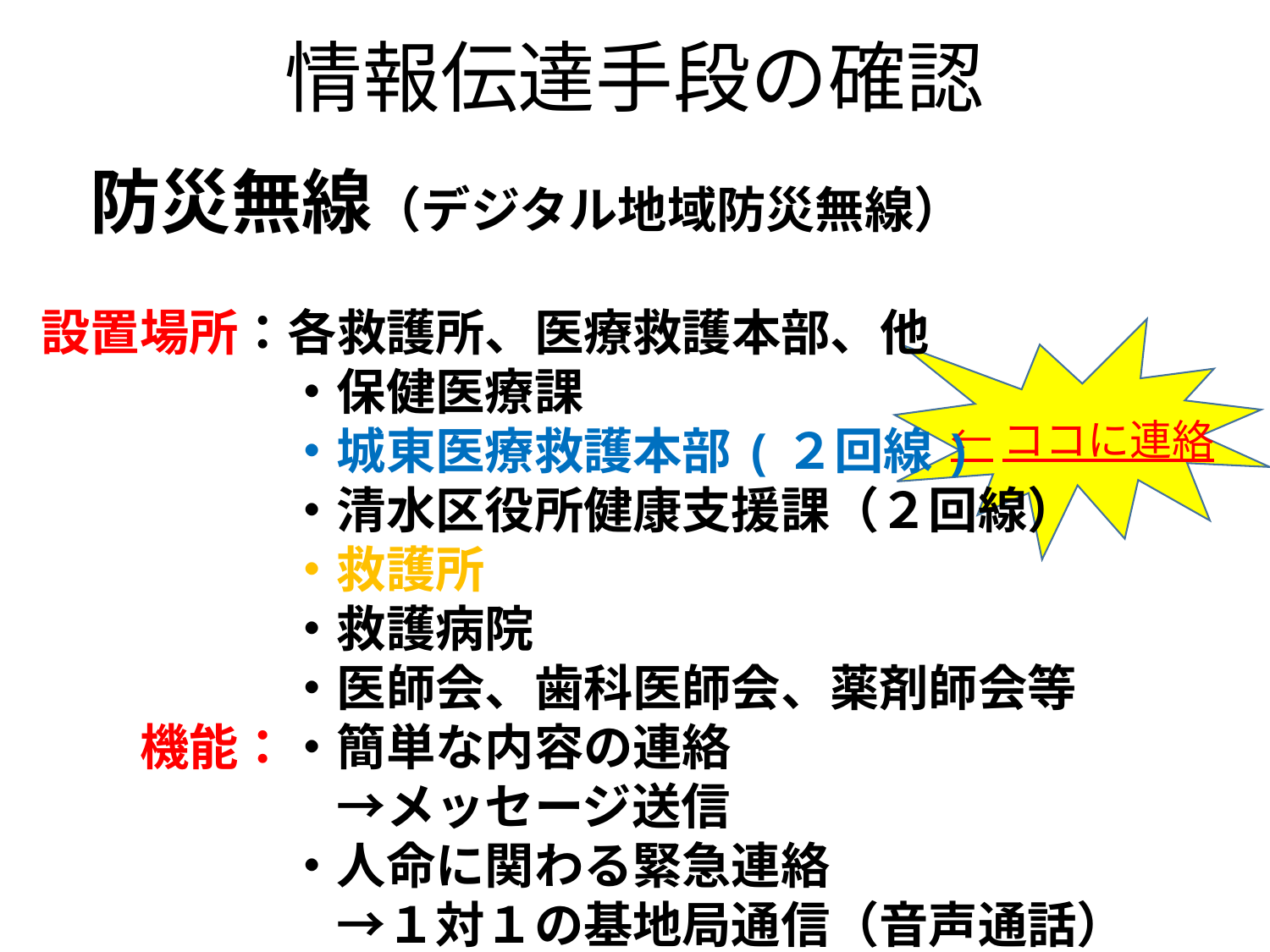

情報伝達手段の確認
　防災無線（デジタル地域防災無線）

設置場所：各救護所、医療救護本部、他　
　　　　　・保健医療課
　　　　　・城東医療救護本部(２回線)　　　
　　　　　・清水区役所健康支援課（２回線）
　　　　　・救護所
　　　　　・救護病院
　　　　　・医師会、歯科医師会、薬剤師会等
　　機能：・簡単な内容の連絡
　　　　　　→メッセージ送信
　　　　　・人命に関わる緊急連絡
　　　　　　→１対１の基地局通信（音声通話）

←ココに連絡